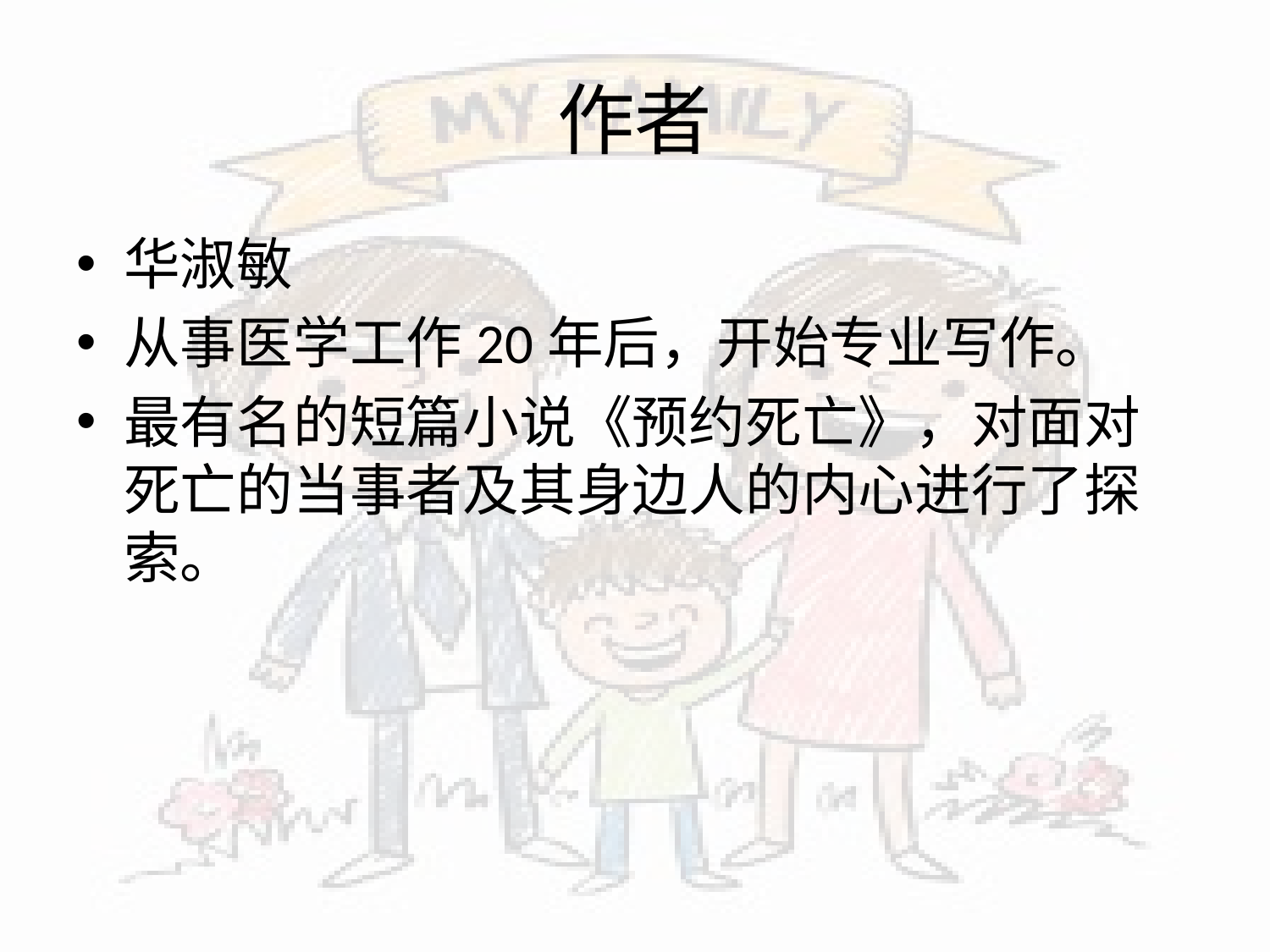

# 作者
华淑敏
从事医学工作20年后，开始专业写作。
最有名的短篇小说《预约死亡》，对面对死亡的当事者及其身边人的内心进行了探索。